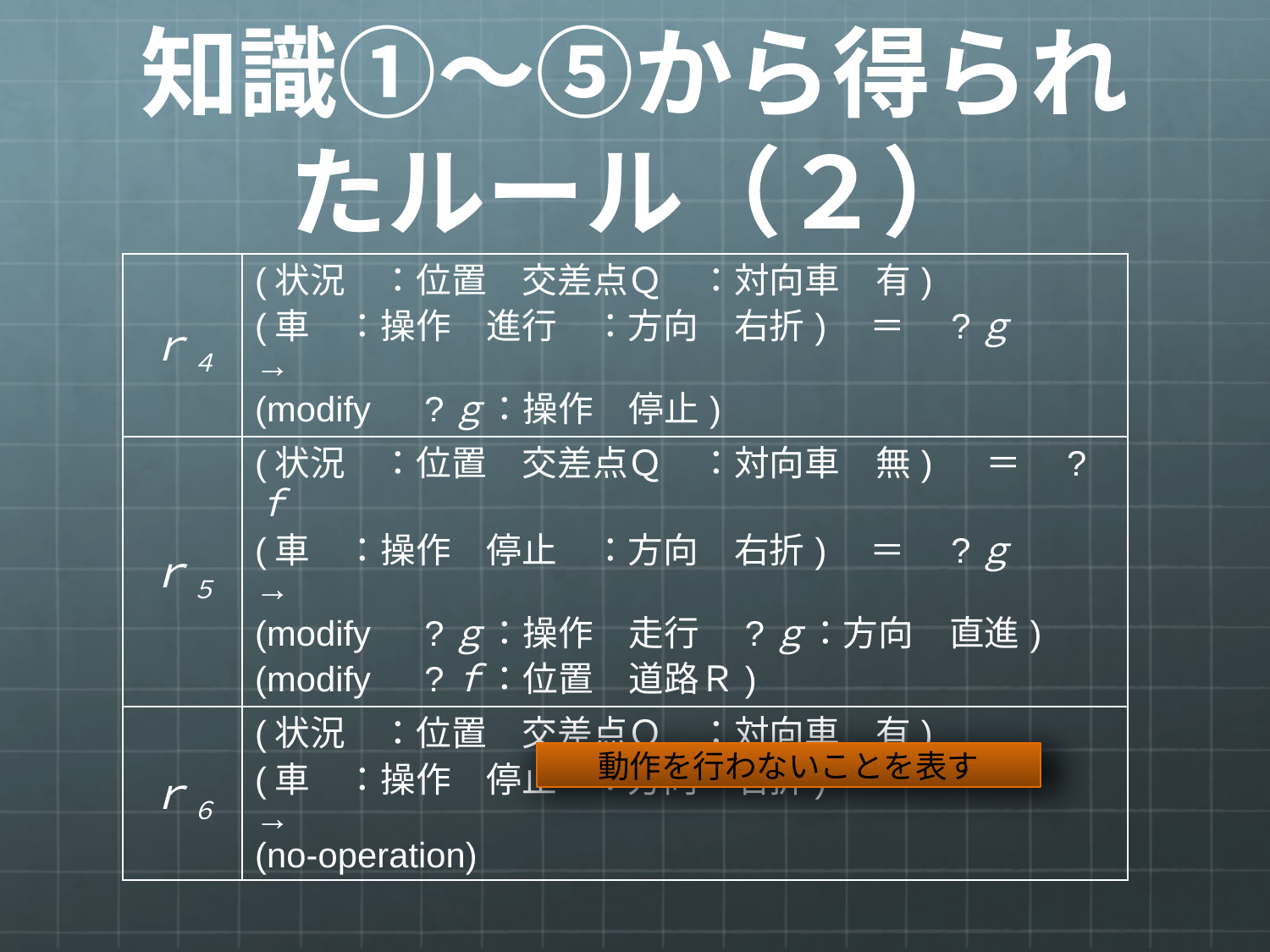

# 知識①～⑤から得られたルール（２）
| ｒ４ | (状況　：位置　交差点Ｑ　：対向車　有) (車　：操作　進行　：方向　右折)　＝　?ｇ → (modify　?ｇ：操作　停止) |
| --- | --- |
| ｒ５ | (状況　：位置　交差点Ｑ　：対向車　無) 　＝　?ｆ (車　：操作　停止　：方向　右折)　＝　?ｇ → (modify　?ｇ：操作　走行　?ｇ：方向　直進) (modify　?ｆ：位置　道路Ｒ) |
| ｒ６ | (状況　：位置　交差点Ｑ　：対向車　有) (車　：操作　停止　：方向　右折)　 → (no-operation) |
動作を行わないことを表す